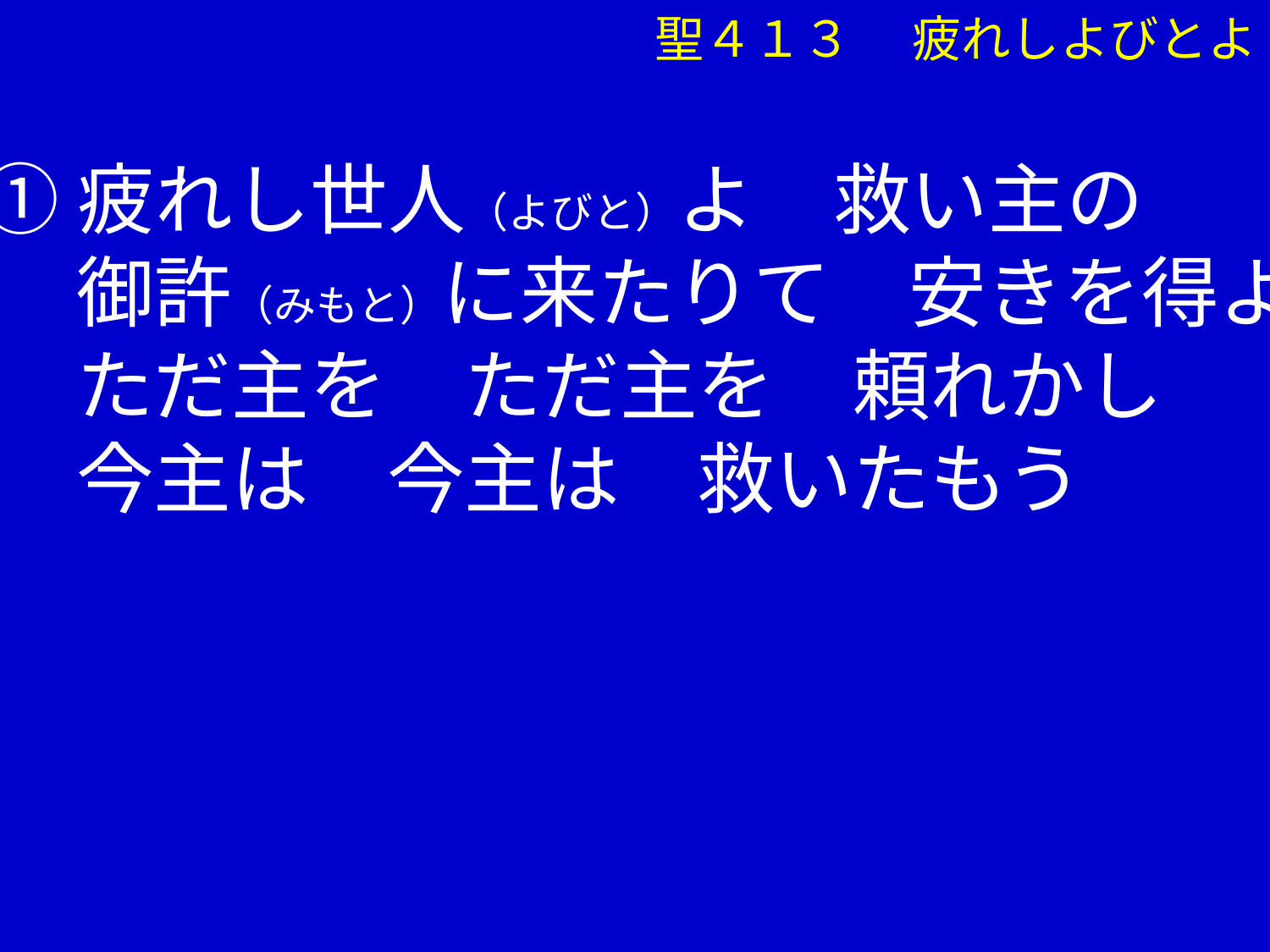

聖４１３ 　疲れしよびとよ
①疲れし世人（よびと）よ　救い主の
　 御許（みもと）に来たりて　安きを得よ
　 ただ主を　ただ主を　頼れかし
　 今主は　今主は　救いたもう